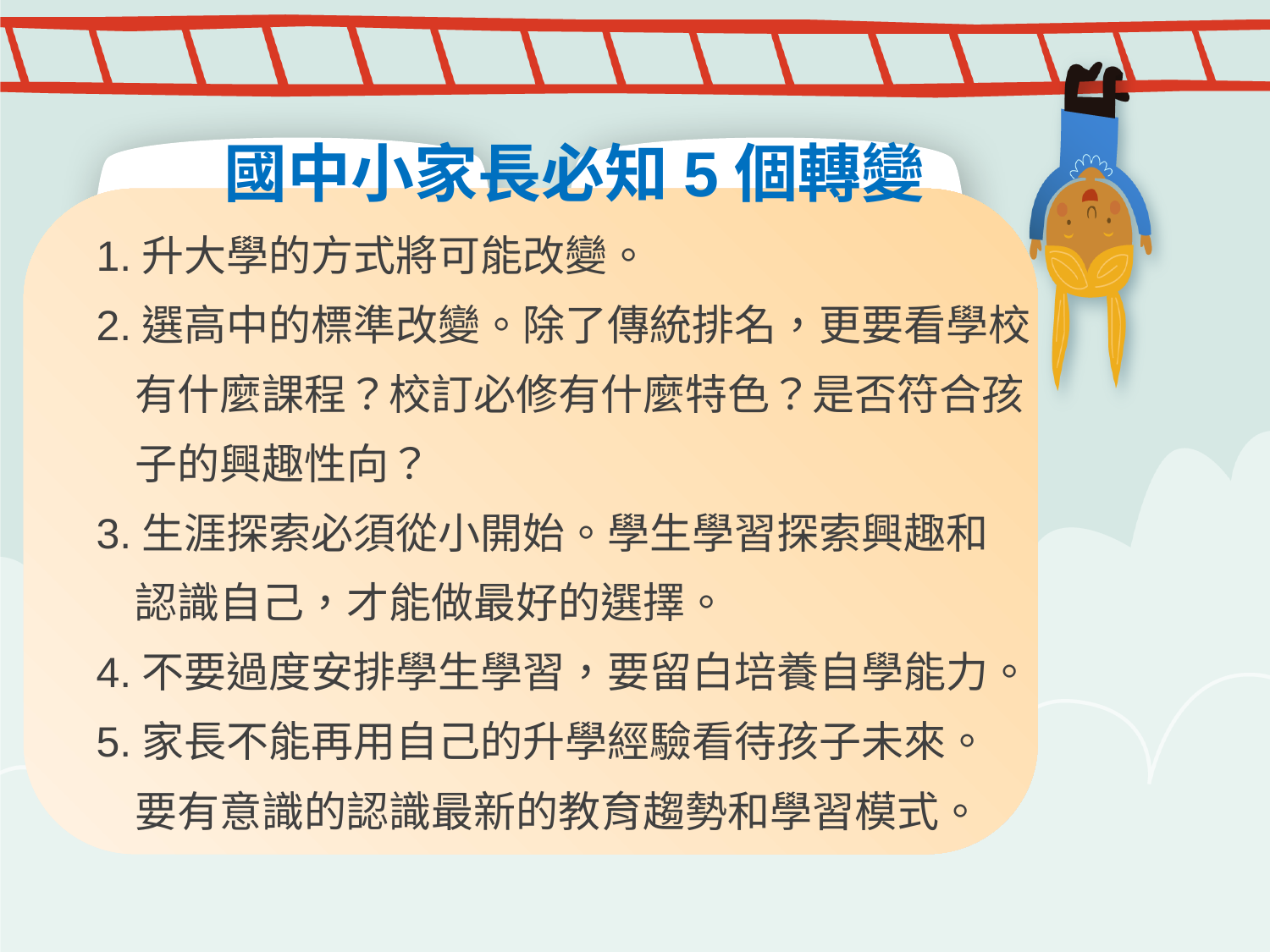

國中小家長必知5個轉變
1.升大學的方式將可能改變。
2.選高中的標準改變。除了傳統排名，更要看學校
   有什麼課程？校訂必修有什麼特色？是否符合孩
   子的興趣性向？
3.生涯探索必須從小開始。學生學習探索興趣和
   認識自己，才能做最好的選擇。
4.不要過度安排學生學習，要留白培養自學能力。
5.家長不能再用自己的升學經驗看待孩子未來。
   要有意識的認識最新的教育趨勢和學習模式。